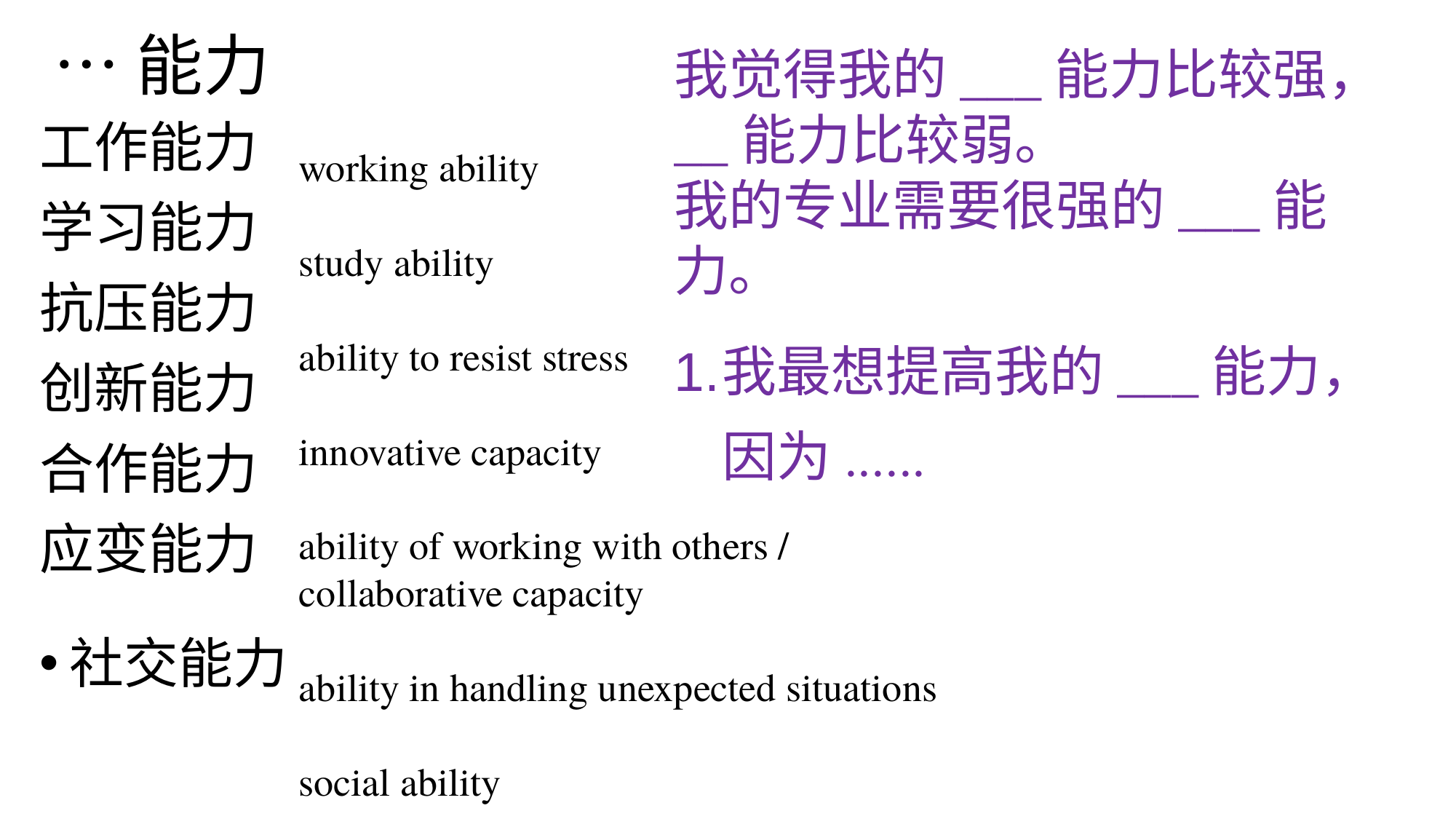

# …能力
我觉得我的___能力比较强，__能力比较弱。
我的专业需要很强的___能力。
我最想提高我的___能力，因为......
工作能力
学习能力
抗压能力
创新能力
合作能力
应变能力
社交能力
working ability

study ability

ability to resist stress

innovative capacity

ability of working with others / collaborative capacity

ability in handling unexpected situations

social ability